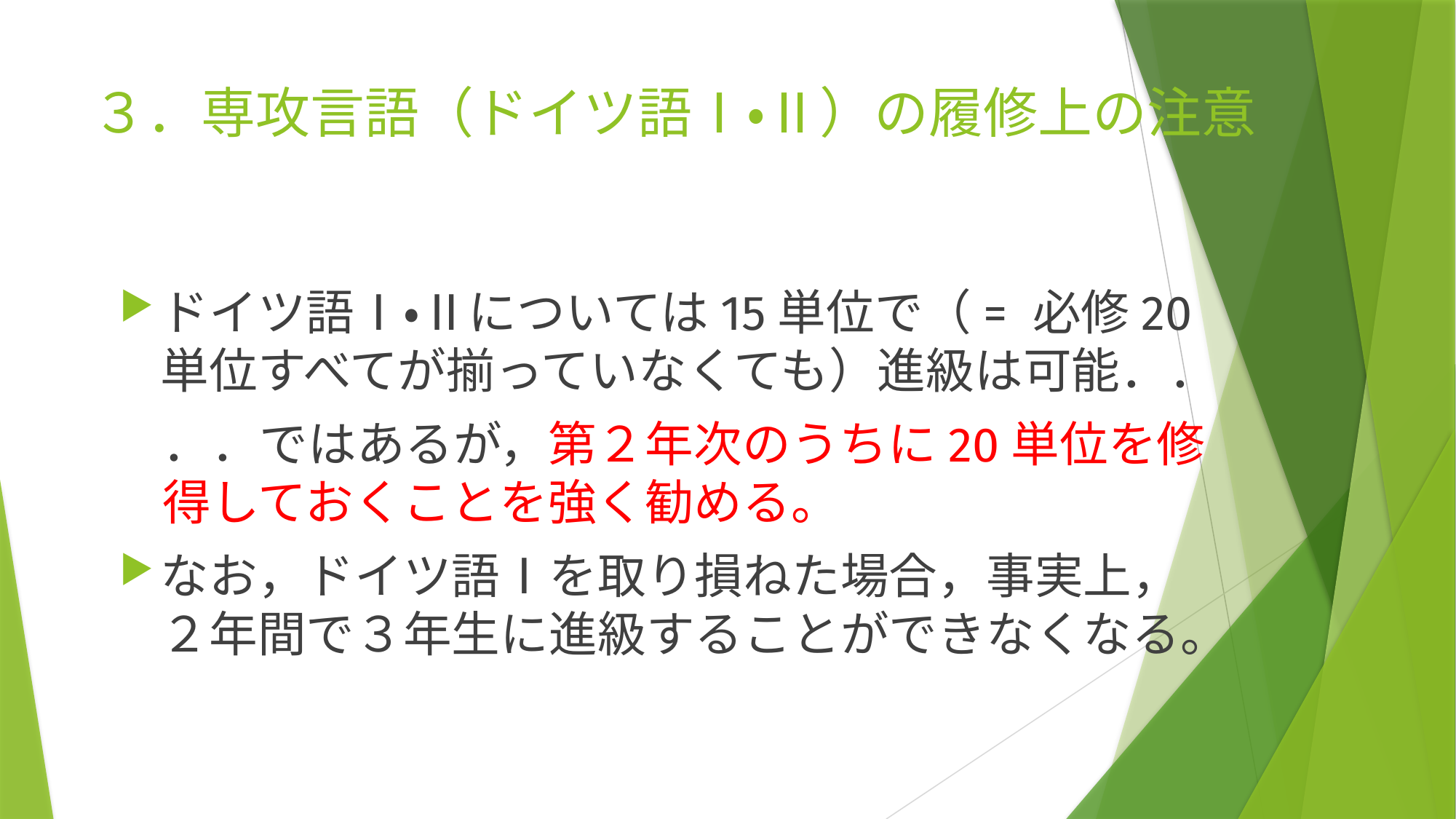

# ３．専攻言語（ドイツ語Ⅰ・Ⅱ）の履修上の注意
ドイツ語Ⅰ・Ⅱについては15単位で（= 必修20単位すべてが揃っていなくても）進級は可能．．
．．ではあるが，第２年次のうちに20単位を修得しておくことを強く勧める。
なお，ドイツ語Ⅰを取り損ねた場合，事実上，２年間で３年生に進級することができなくなる。